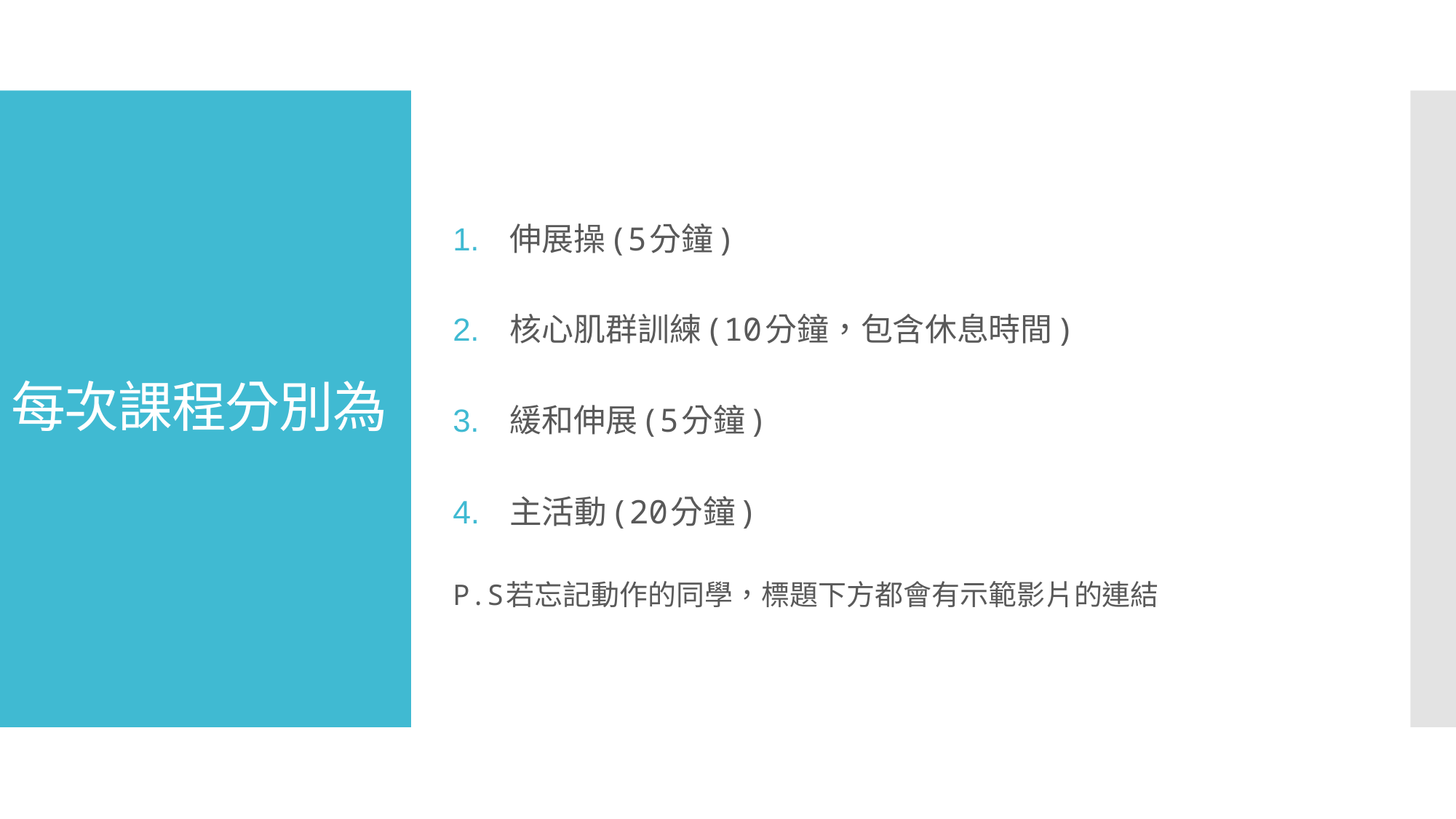

# 每次課程分別為
伸展操(5分鐘)
核心肌群訓練(10分鐘，包含休息時間)
緩和伸展(5分鐘)
主活動(20分鐘)
P.S若忘記動作的同學，標題下方都會有示範影片的連結